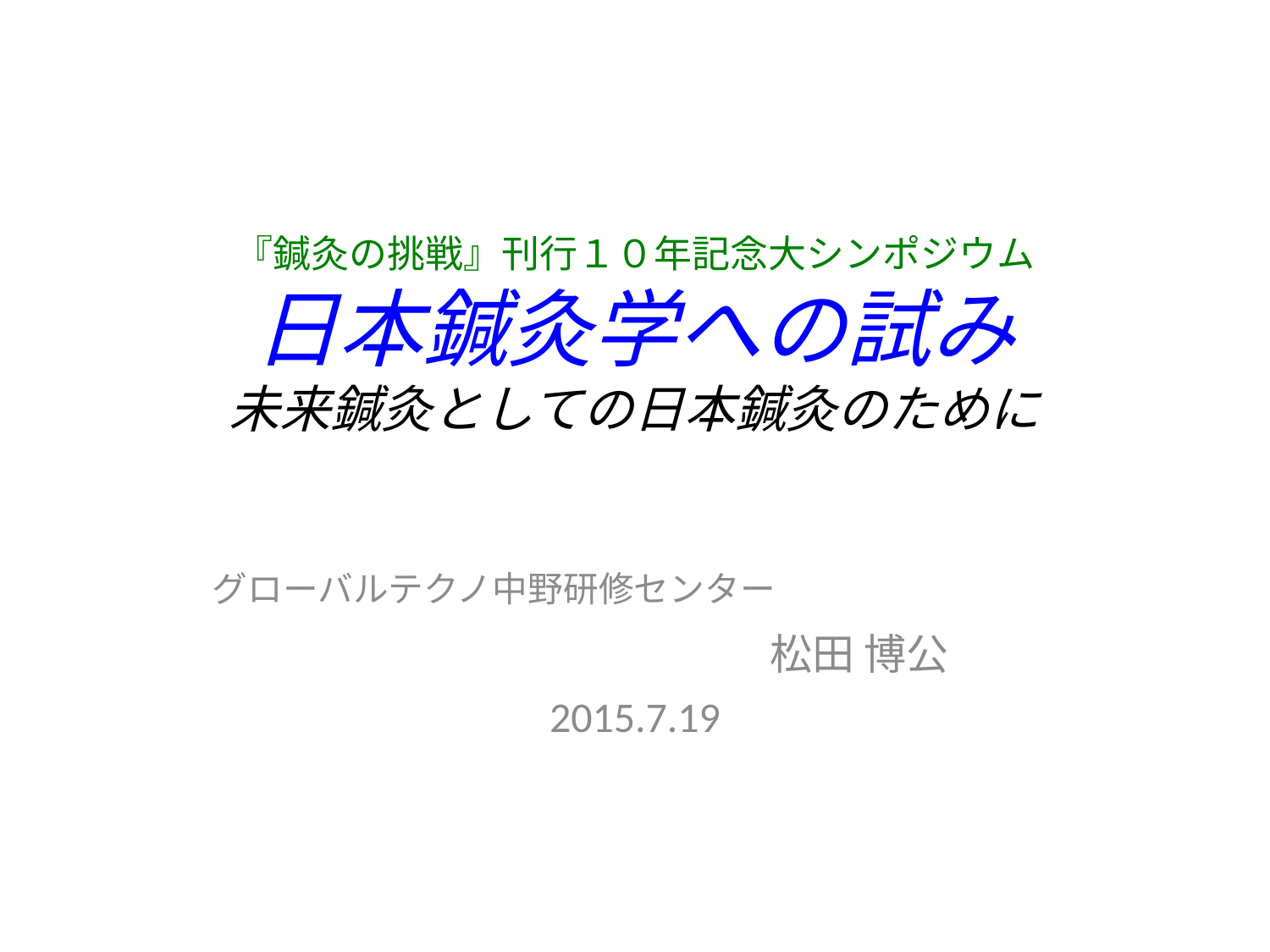

# 『鍼灸の挑戦』刊行１０年記念大シンポジウム 日本鍼灸学への試み 未来鍼灸としての日本鍼灸のために
グローバルテクノ中野研修センター　　　　　　　　                      松田 博公
2015.7.19